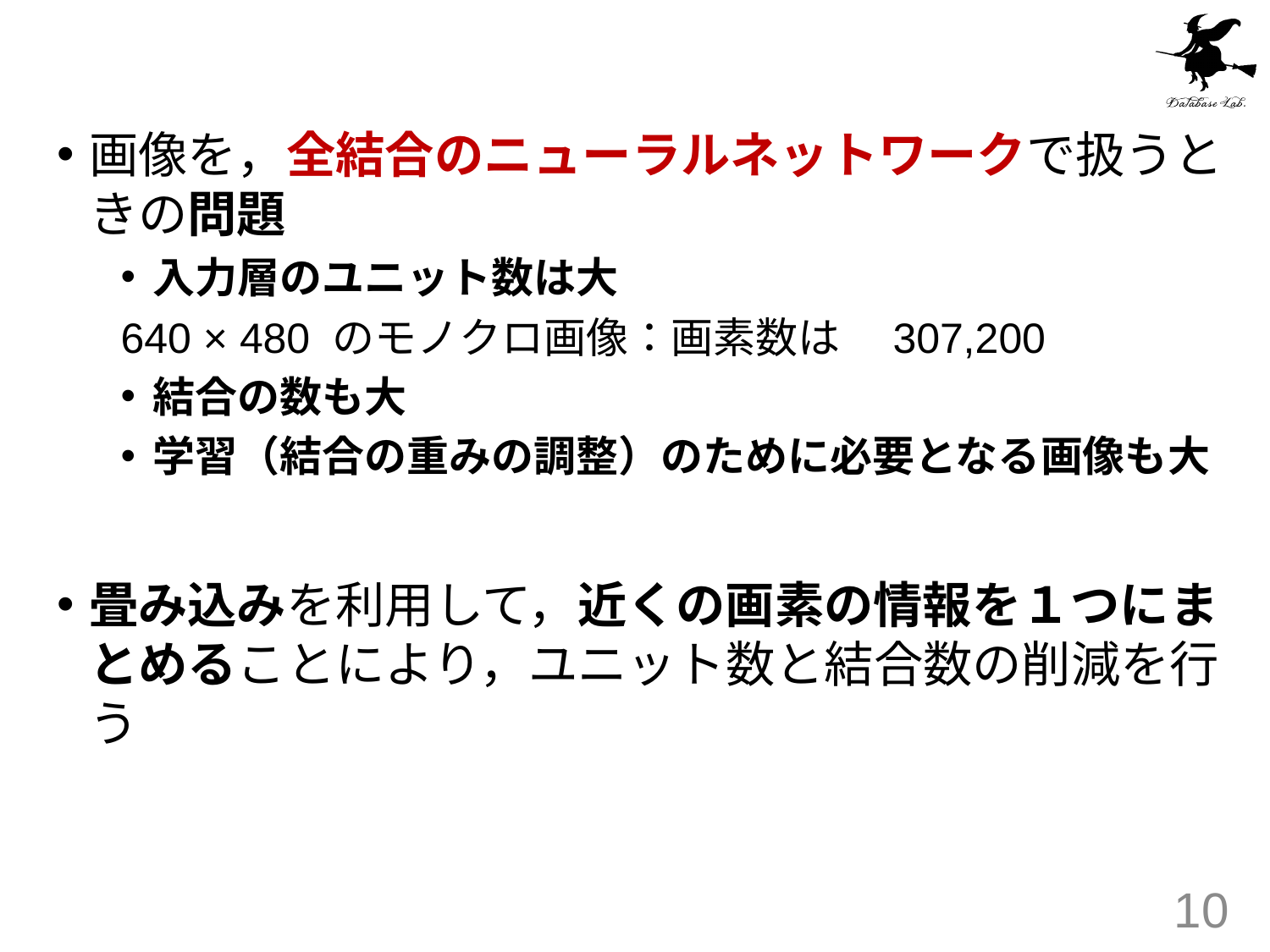

#
画像を，全結合のニューラルネットワークで扱うときの問題
入力層のユニット数は大
640 × 480 のモノクロ画像：画素数は　307,200
結合の数も大
学習（結合の重みの調整）のために必要となる画像も大

畳み込みを利用して，近くの画素の情報を１つにまとめることにより，ユニット数と結合数の削減を行う
10